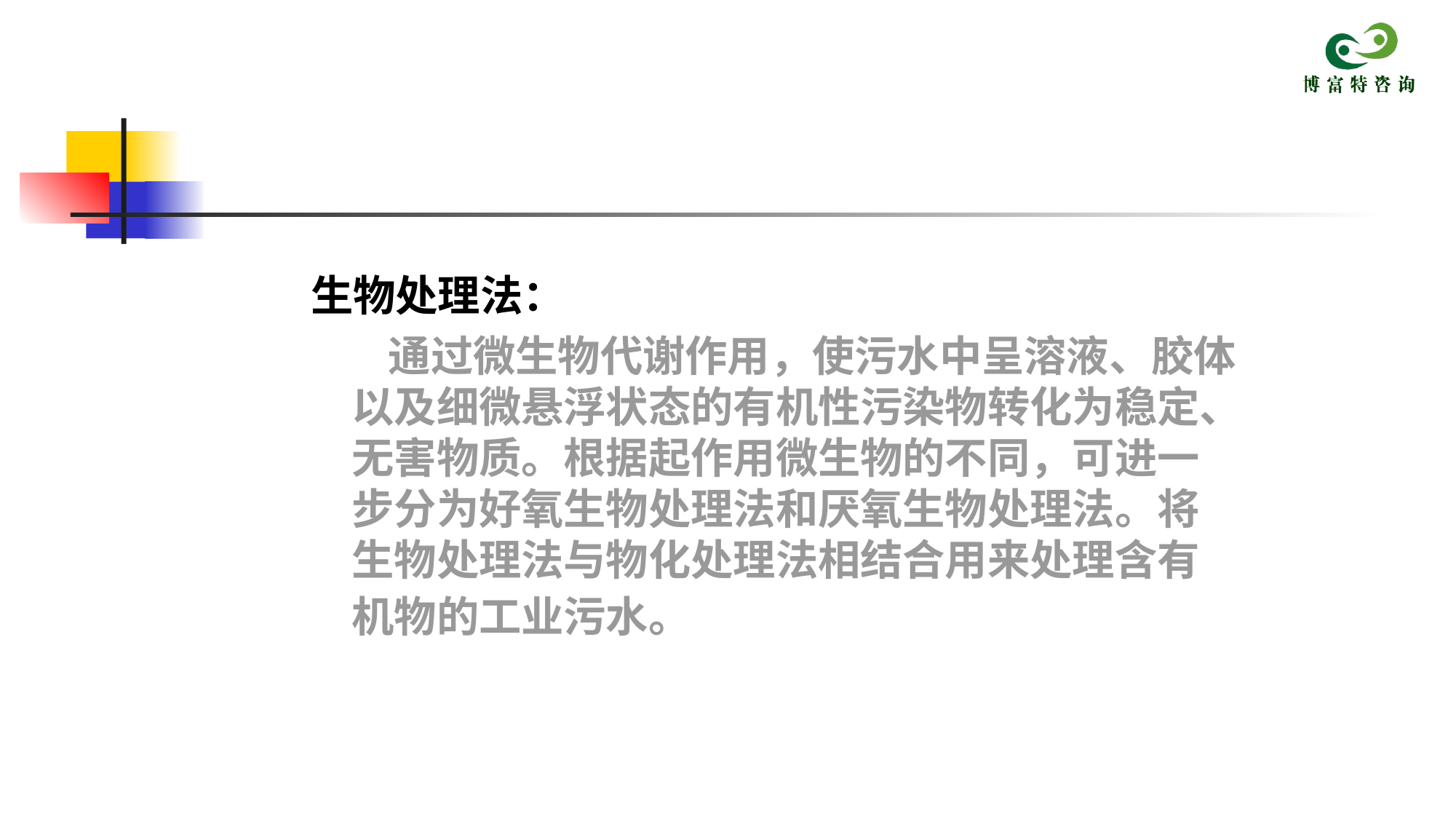

生物处理法：
       通过微生物代谢作用，使污水中呈溶液、胶体以及细微悬浮状态的有机性污染物转化为稳定、无害物质。根据起作用微生物的不同，可进一步分为好氧生物处理法和厌氧生物处理法。将生物处理法与物化处理法相结合用来处理含有机物的工业污水。